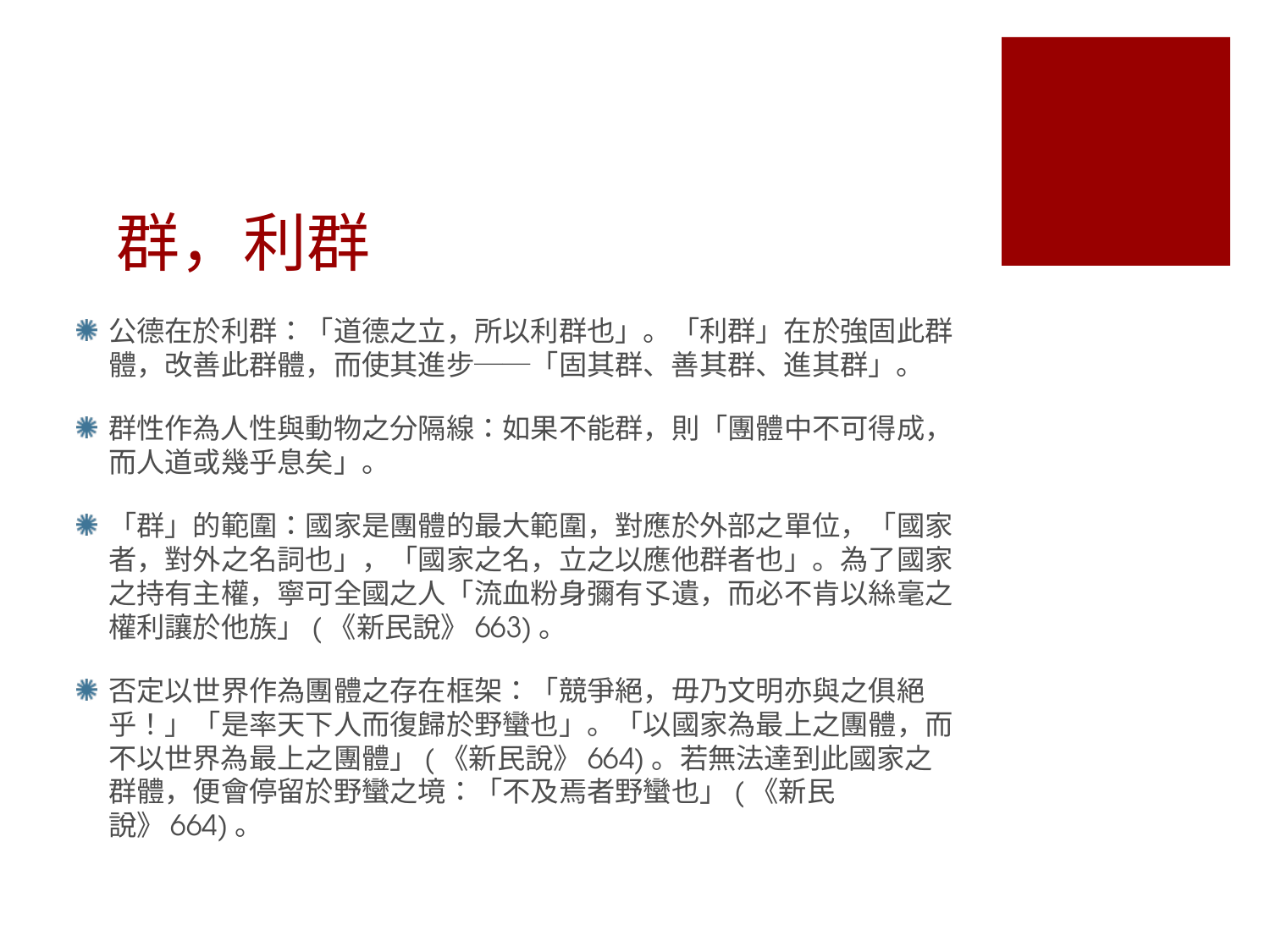

# 群，利群
公德在於利群：「道德之立，所以利群也」。「利群」在於強固此群體，改善此群體，而使其進步──「固其群、善其群、進其群」。
群性作為人性與動物之分隔線：如果不能群，則「團體中不可得成，而人道或幾乎息矣」。
「群」的範圍：國家是團體的最大範圍，對應於外部之單位，「國家者，對外之名詞也」，「國家之名，立之以應他群者也」。為了國家之持有主權，寧可全國之人「流血粉身彌有孓遺，而必不肯以絲毫之權利讓於他族」(《新民說》663)。
否定以世界作為團體之存在框架：「競爭絕，毋乃文明亦與之俱絕乎！」「是率天下人而復歸於野蠻也」。「以國家為最上之團體，而不以世界為最上之團體」(《新民說》664)。若無法達到此國家之群體，便會停留於野蠻之境：「不及焉者野蠻也」(《新民說》664)。